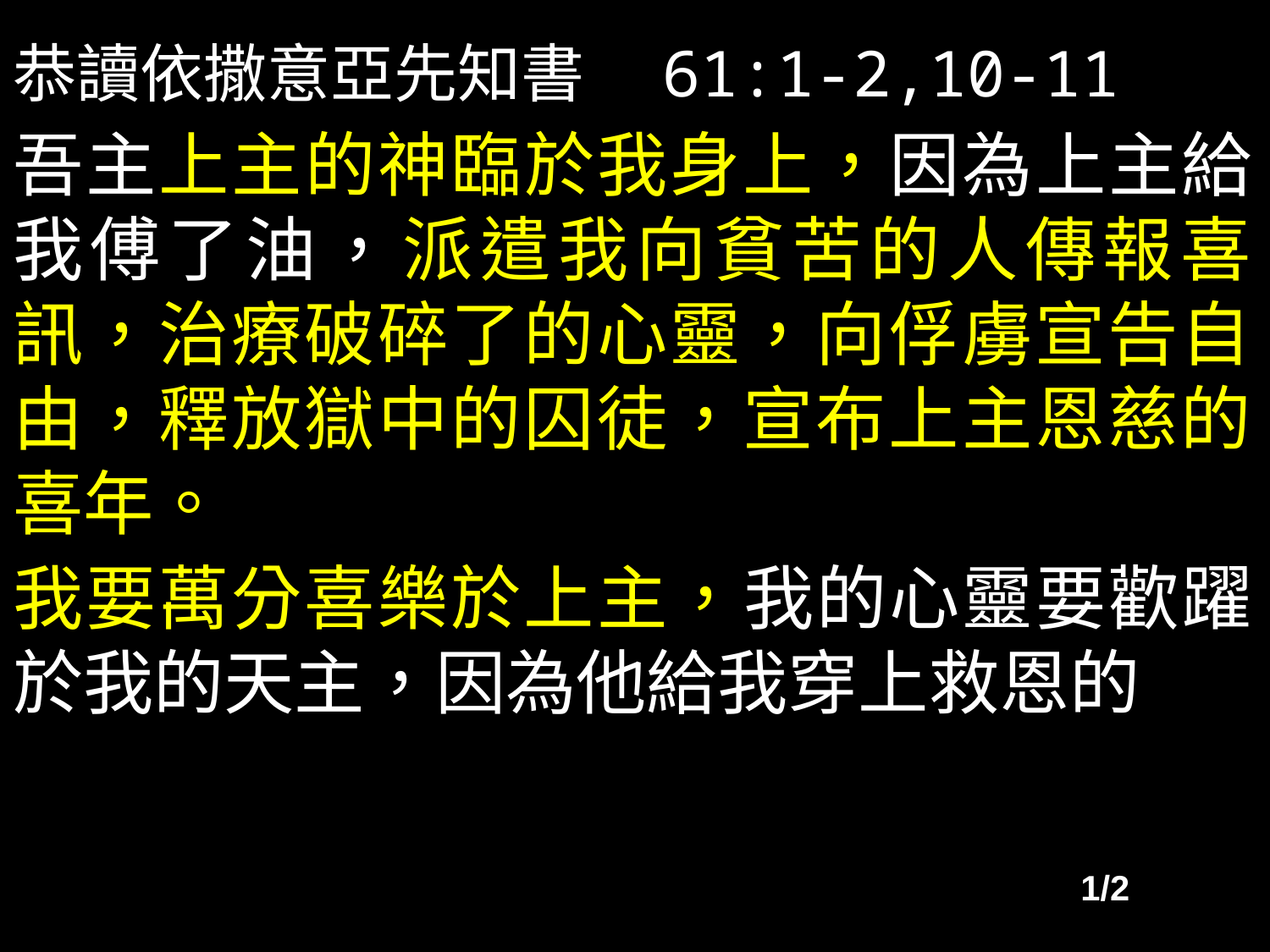

恭讀依撒意亞先知書　61:1-2,10-11
吾主上主的神臨於我身上，因為上主給我傅了油，派遣我向貧苦的人傳報喜訊，治療破碎了的心靈，向俘虜宣告自由，釋放獄中的囚徒，宣布上主恩慈的喜年。
我要萬分喜樂於上主，我的心靈要歡躍於我的天主，因為他給我穿上救恩的
1/2